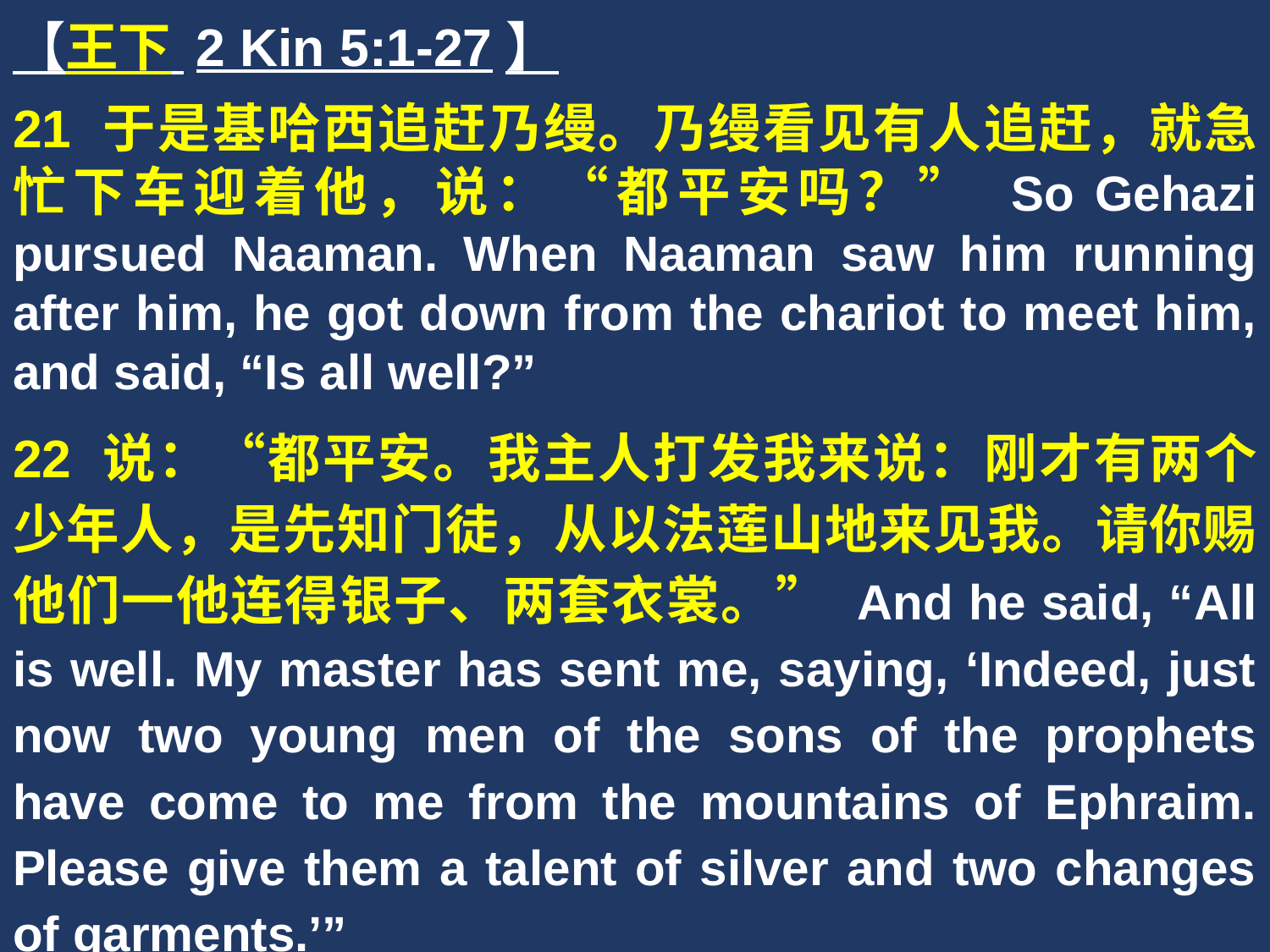

【王下 2 Kin 5:1-27】
21 于是基哈西追赶乃缦。乃缦看见有人追赶，就急忙下车迎着他，说：“都平安吗？” So Gehazi pursued Naaman. When Naaman saw him running after him, he got down from the chariot to meet him, and said, “Is all well?”
22 说：“都平安。我主人打发我来说：刚才有两个少年人，是先知门徒，从以法莲山地来见我。请你赐他们一他连得银子、两套衣裳。” And he said, “All is well. My master has sent me, saying, ‘Indeed, just now two young men of the sons of the prophets have come to me from the mountains of Ephraim. Please give them a talent of silver and two changes of garments.’”